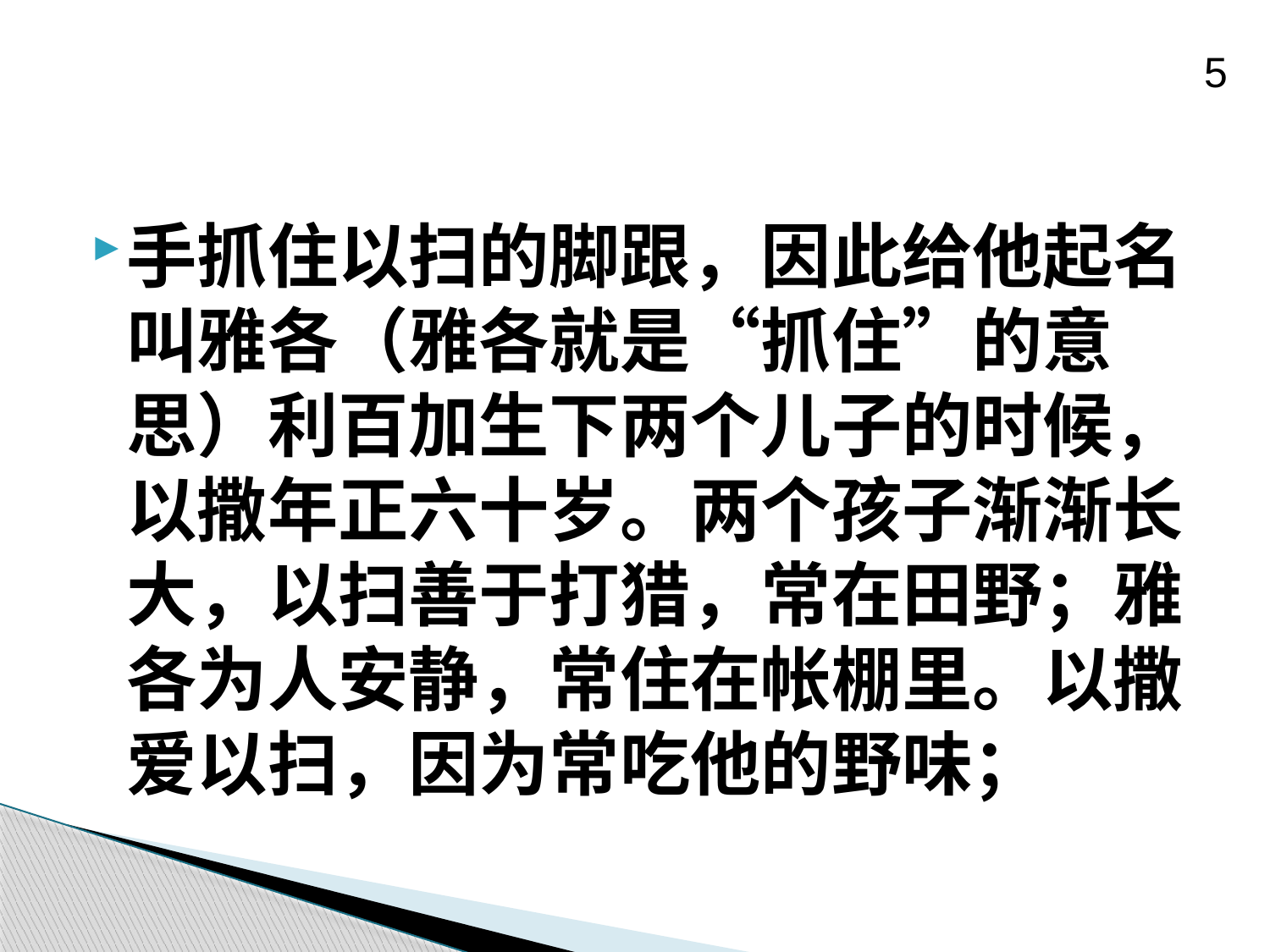

5
#
手抓住以扫的脚跟，因此给他起名叫雅各（雅各就是“抓住”的意思）利百加生下两个儿子的时候，以撒年正六十岁。两个孩子渐渐长大，以扫善于打猎，常在田野；雅各为人安静，常住在帐棚里。以撒爱以扫，因为常吃他的野味；